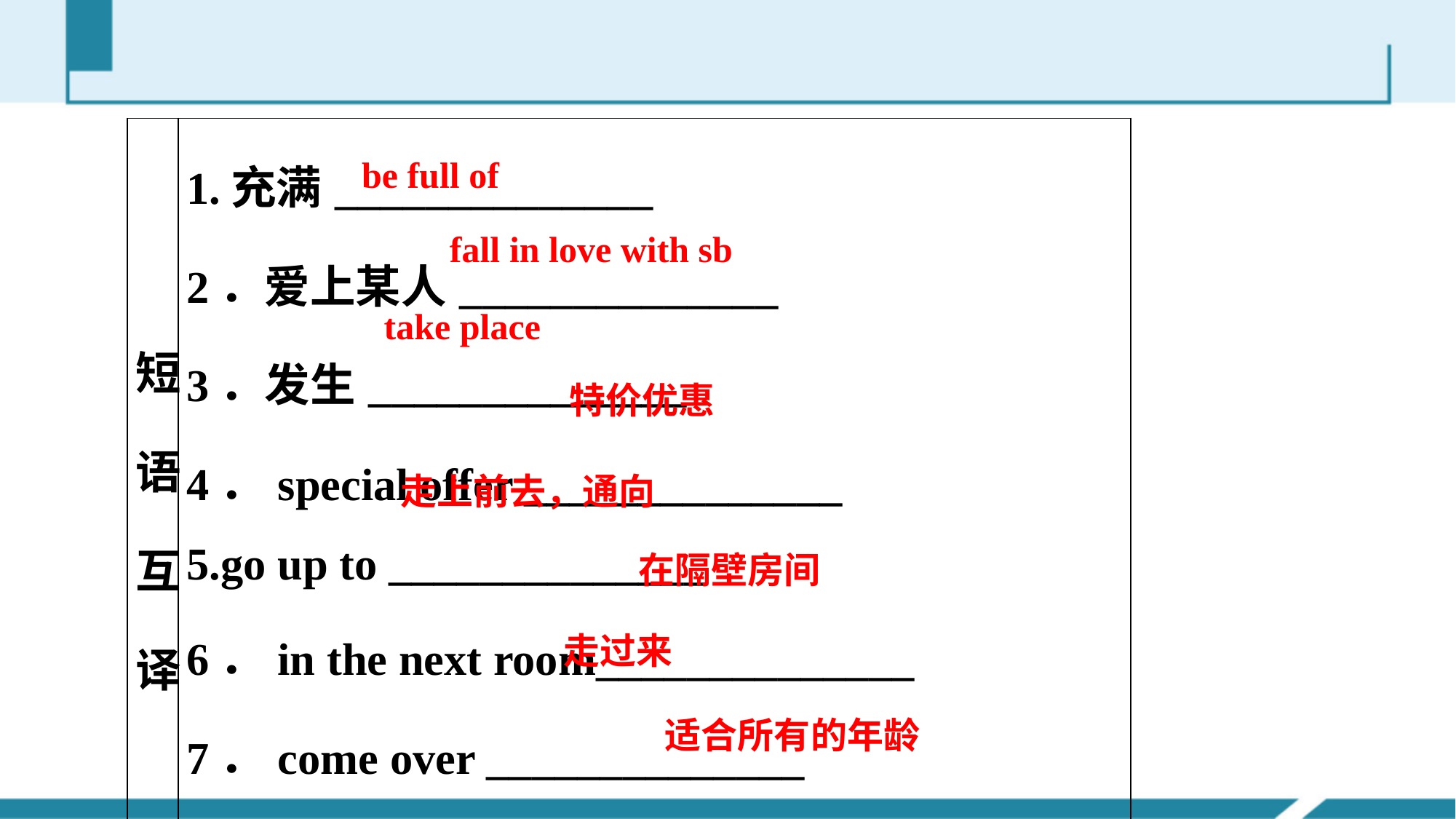

| 短语互译 | 1.充满\_\_\_\_\_\_\_\_\_\_\_\_\_\_ 2．爱上某人\_\_\_\_\_\_\_\_\_\_\_\_\_\_ 3．发生\_\_\_\_\_\_\_\_\_\_\_\_\_\_ 4．special offer \_\_\_\_\_\_\_\_\_\_\_\_\_\_ 5.go up to \_\_\_\_\_\_\_\_\_\_\_\_\_\_ 6．in the next room\_\_\_\_\_\_\_\_\_\_\_\_\_\_ 7．come over \_\_\_\_\_\_\_\_\_\_\_\_\_\_ 8．suitable for all ages \_\_\_\_\_\_\_\_\_\_\_\_\_\_ |
| --- | --- |
be full of
fall in love with sb
take place
特价优惠
走上前去，通向
在隔壁房间
走过来
适合所有的年龄